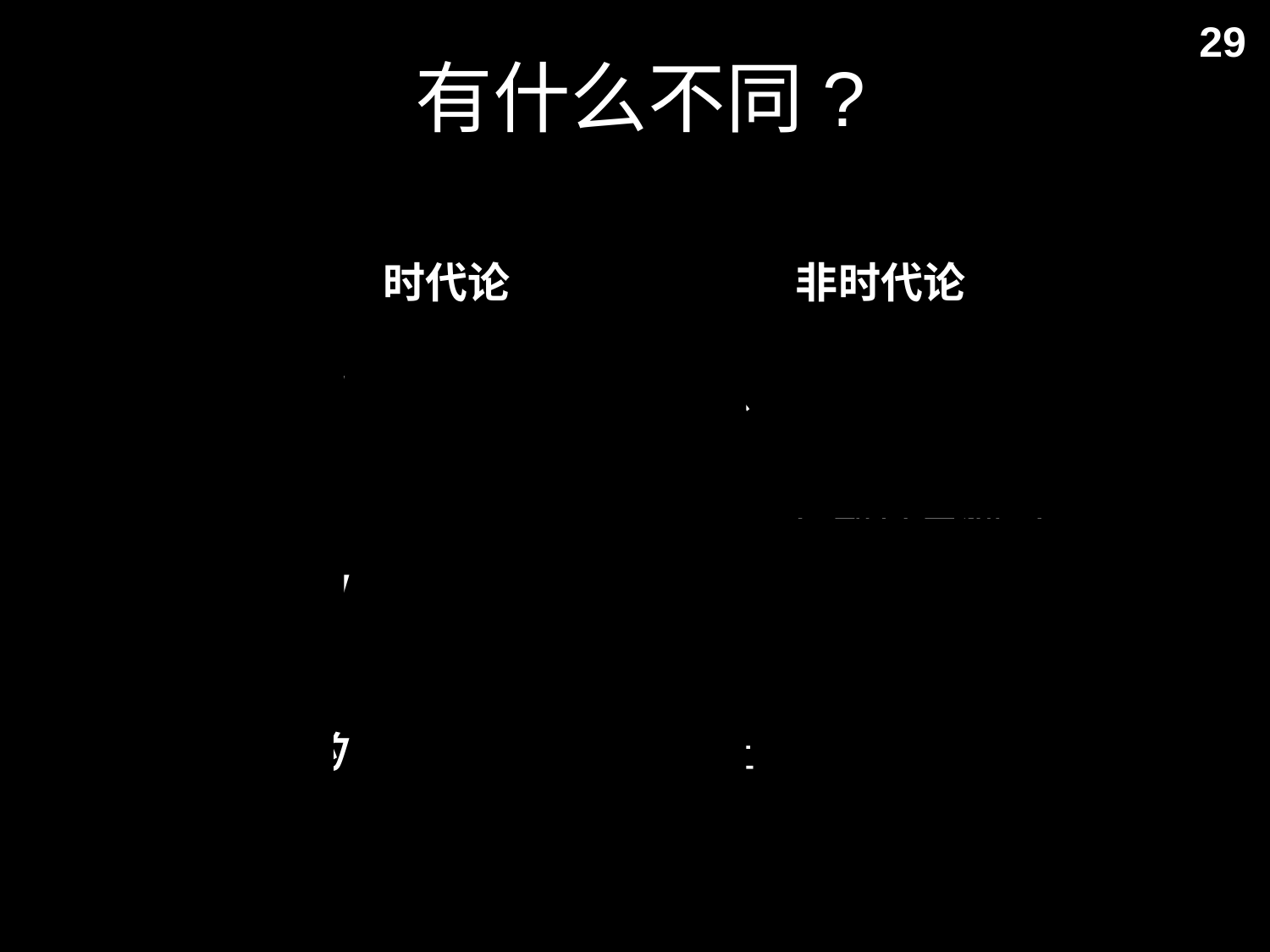

# 有什么不同?
29
|  | 时代论 | 非时代论 |
| --- | --- | --- |
| 以色列 和教会 | 单独的个体 以色列 ≠ 教会 | 同属上帝的子民 以色列 = 教会 (“新以色列") |
| 按照字面 的翻译 | 一贯的被使用 | 接受将之属灵化 |
| 统一圣经 的主题 | 上帝的荣耀或 上帝的国度 | 人类的救赎或 上帝的国度 |